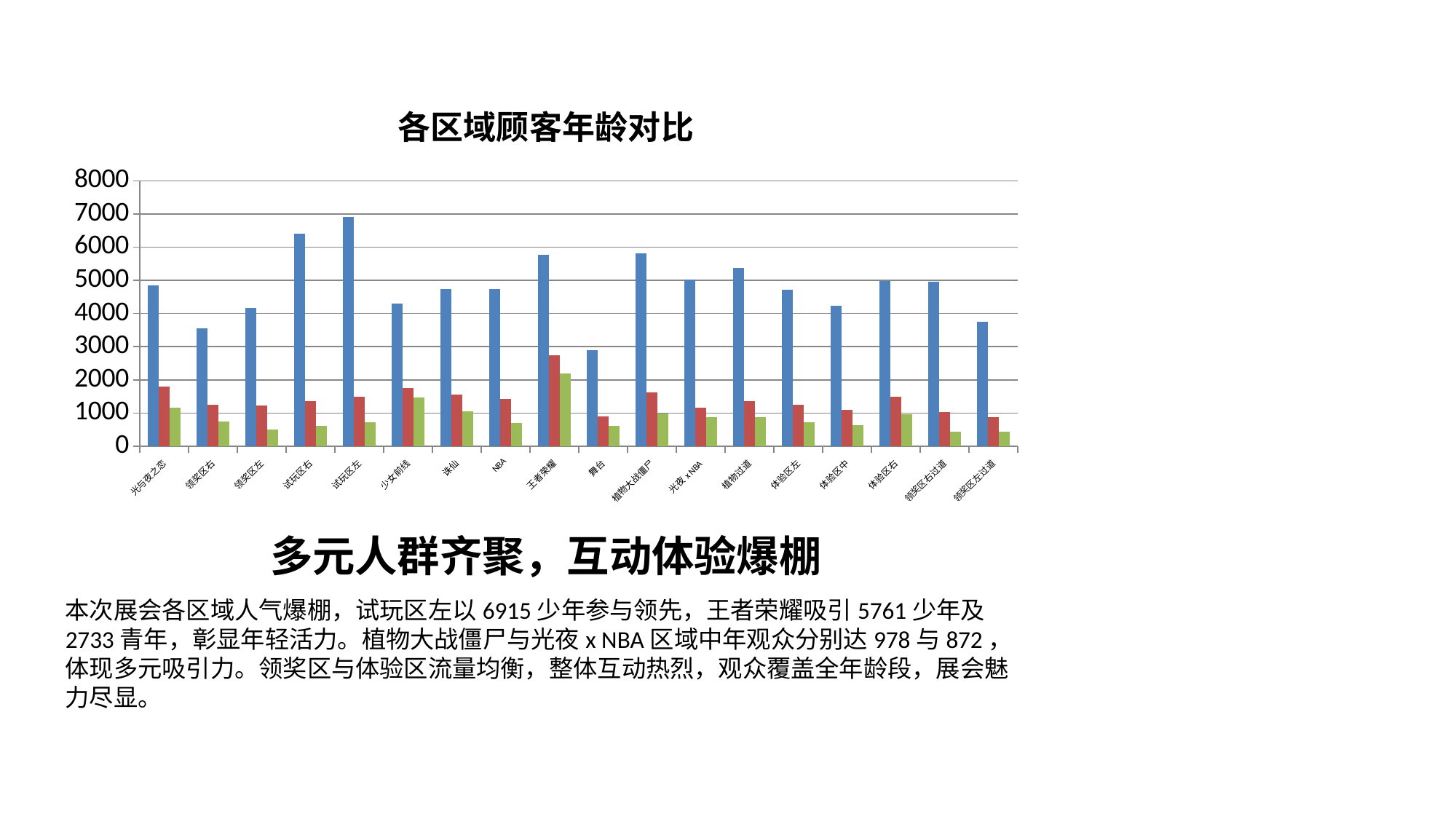

### Chart: 各区域顾客年龄对比

| Category | 少年 | 青年 | 中年 |
|---|---|---|---|
| 光与夜之恋 | 4855.0 | 1801.0 | 1151.0 |
| 领奖区右 | 3553.0 | 1254.0 | 752.0 |
| 领奖区左 | 4178.0 | 1232.0 | 507.0 |
| 试玩区右 | 6404.0 | 1356.0 | 623.0 |
| 试玩区左 | 6915.0 | 1482.0 | 722.0 |
| 少女前线 | 4295.0 | 1764.0 | 1475.0 |
| 诛仙 | 4735.0 | 1556.0 | 1046.0 |
| NBA | 4733.0 | 1421.0 | 703.0 |
| 王者荣耀 | 5761.0 | 2733.0 | 2184.0 |
| 舞台 | 2901.0 | 889.0 | 612.0 |
| 植物大战僵尸 | 5810.0 | 1629.0 | 978.0 |
| 光夜x NBA | 5036.0 | 1172.0 | 872.0 |
| 植物过道 | 5373.0 | 1368.0 | 868.0 |
| 体验区左 | 4721.0 | 1243.0 | 727.0 |
| 体验区中 | 4235.0 | 1090.0 | 643.0 |
| 体验区右 | 4979.0 | 1484.0 | 965.0 |
| 领奖区右过道 | 4960.0 | 1038.0 | 443.0 |
| 领奖区左过道 | 3748.0 | 878.0 | 449.0 |
多元人群齐聚，互动体验爆棚
本次展会各区域人气爆棚，试玩区左以6915少年参与领先，王者荣耀吸引5761少年及2733青年，彰显年轻活力。植物大战僵尸与光夜x NBA区域中年观众分别达978与872，体现多元吸引力。领奖区与体验区流量均衡，整体互动热烈，观众覆盖全年龄段，展会魅力尽显。